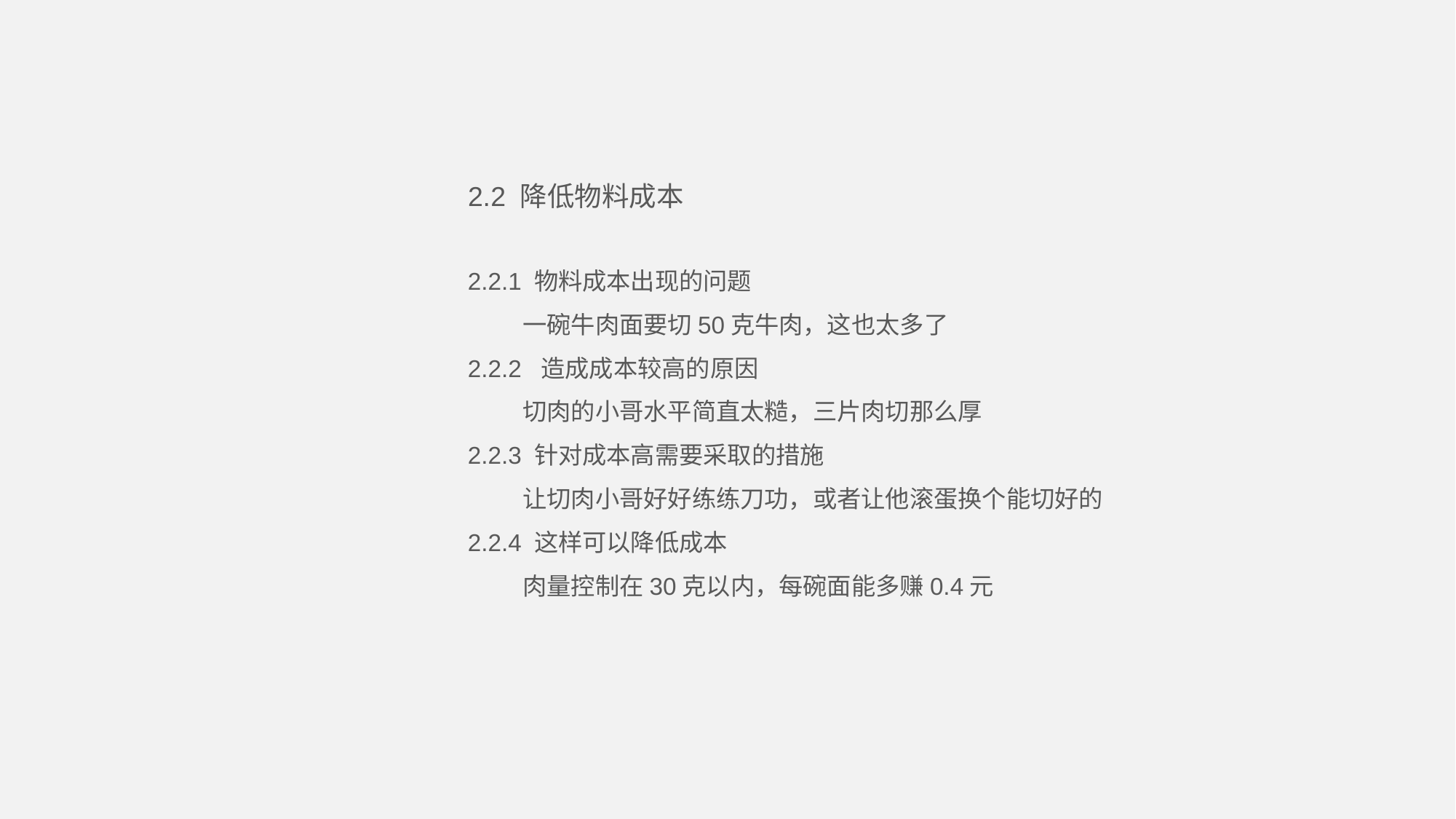

2.2 降低物料成本
2.2.1 物料成本出现的问题
         一碗牛肉面要切50克牛肉，这也太多了
2.2.2  造成成本较高的原因
         切肉的小哥水平简直太糙，三片肉切那么厚
2.2.3 针对成本高需要采取的措施
         让切肉小哥好好练练刀功，或者让他滚蛋换个能切好的
2.2.4 这样可以降低成本
         肉量控制在30克以内，每碗面能多赚0.4元